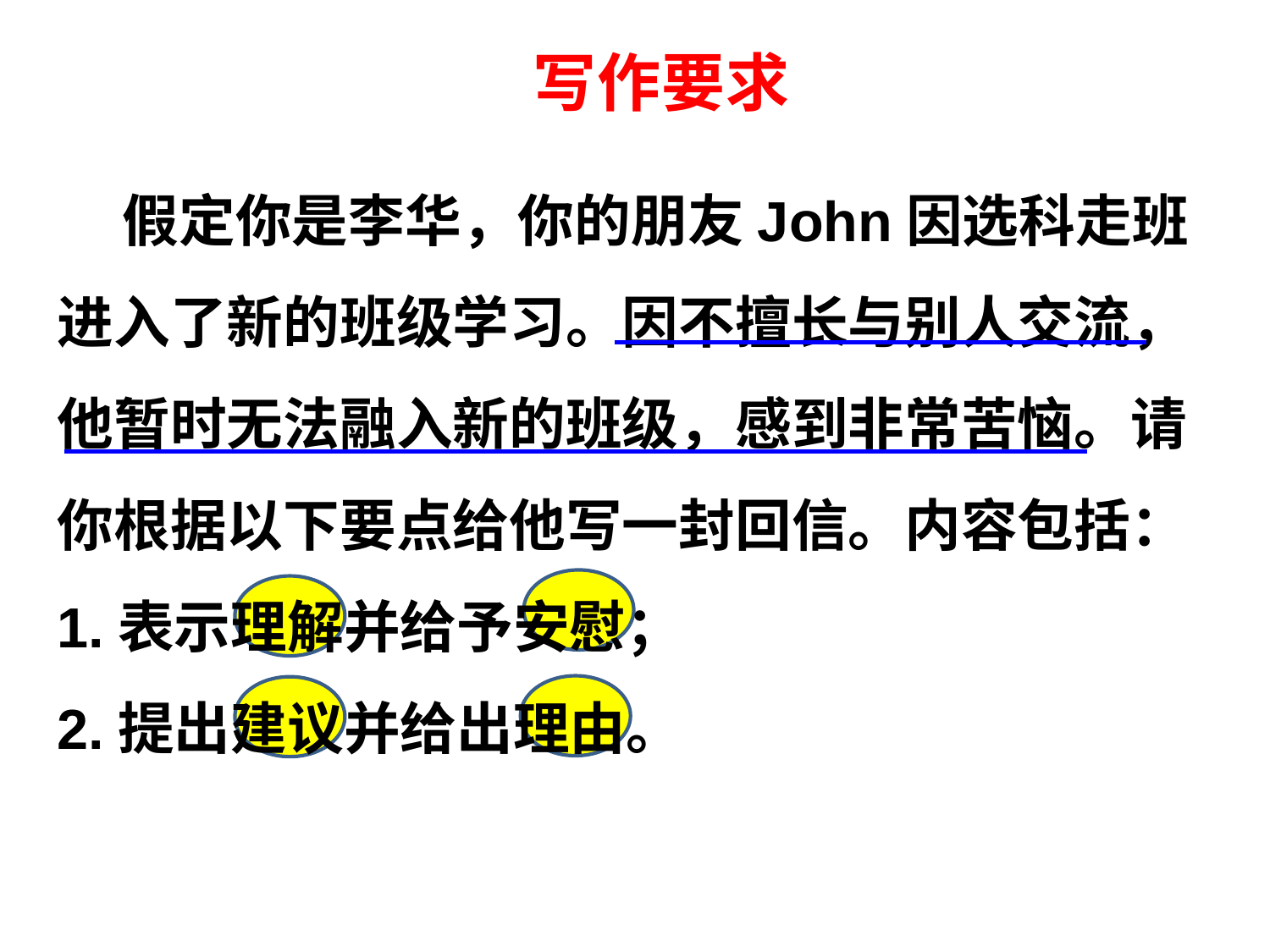

写作要求
    假定你是李华，你的朋友John因选科走班进入了新的班级学习。因不擅长与别人交流，他暂时无法融入新的班级，感到非常苦恼。请你根据以下要点给他写一封回信。内容包括：
1.表示理解并给予安慰；
2.提出建议并给出理由。